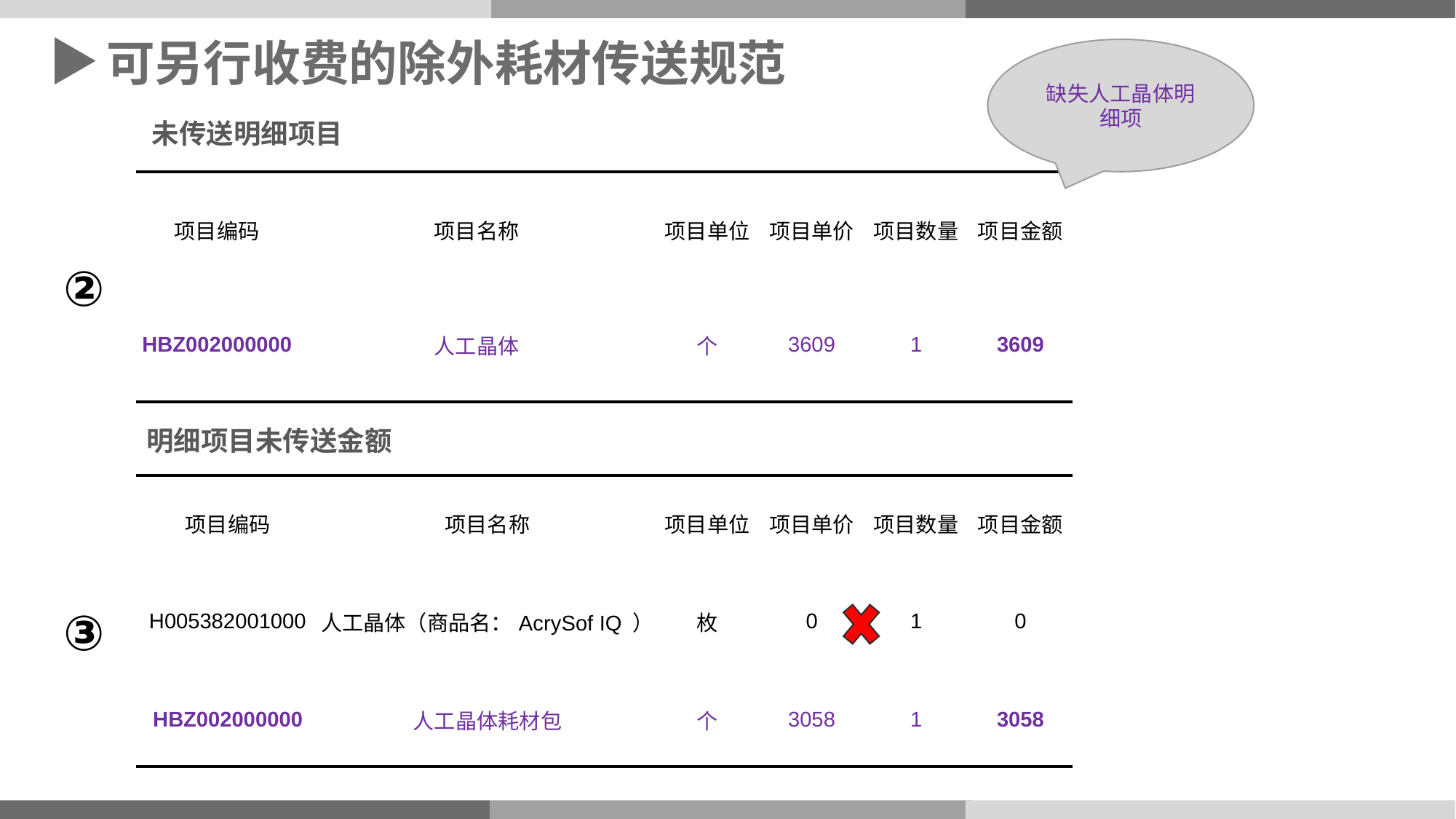

可另行收费的除外耗材传送规范

缺失人工晶体明细项
未传送明细项目
| 项目编码 | 项目名称 | 项目单位 | 项目单价 | 项目数量 | 项目金额 |
| --- | --- | --- | --- | --- | --- |
| HBZ002000000 | 人工晶体 | 个 | 3609 | 1 | 3609 |
②
明细项目未传送金额
| 项目编码 | 项目名称 | 项目单位 | 项目单价 | 项目数量 | 项目金额 |
| --- | --- | --- | --- | --- | --- |
| H005382001000 | 人工晶体（商品名：AcrySof IQ ） | 枚 | 0 | 1 | 0 |
| HBZ002000000 | 人工晶体耗材包 | 个 | 3058 | 1 | 3058 |

③